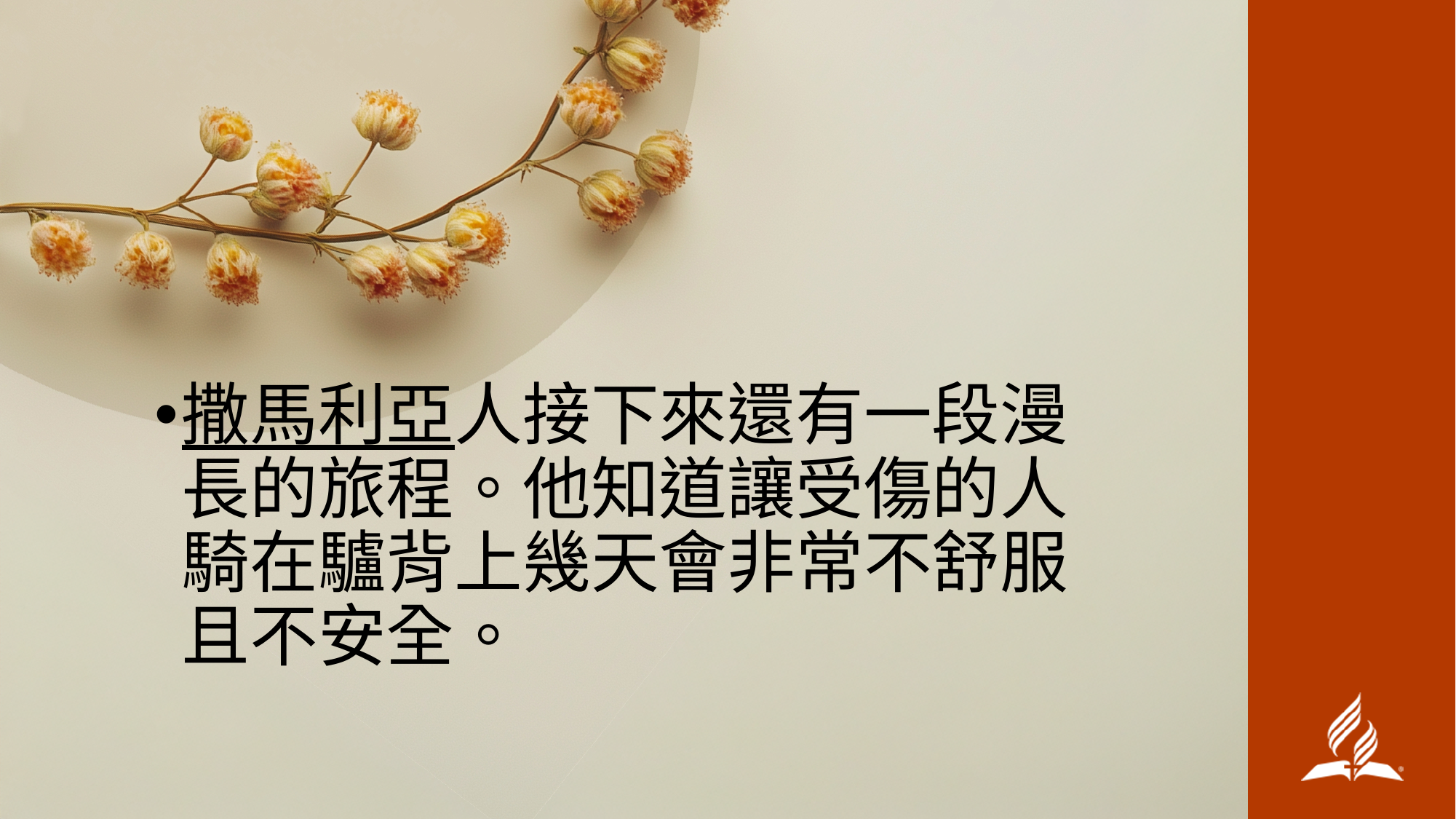

撒馬利亞人接下來還有一段漫長的旅程。他知道讓受傷的人騎在驢背上幾天會非常不舒服且不安全。